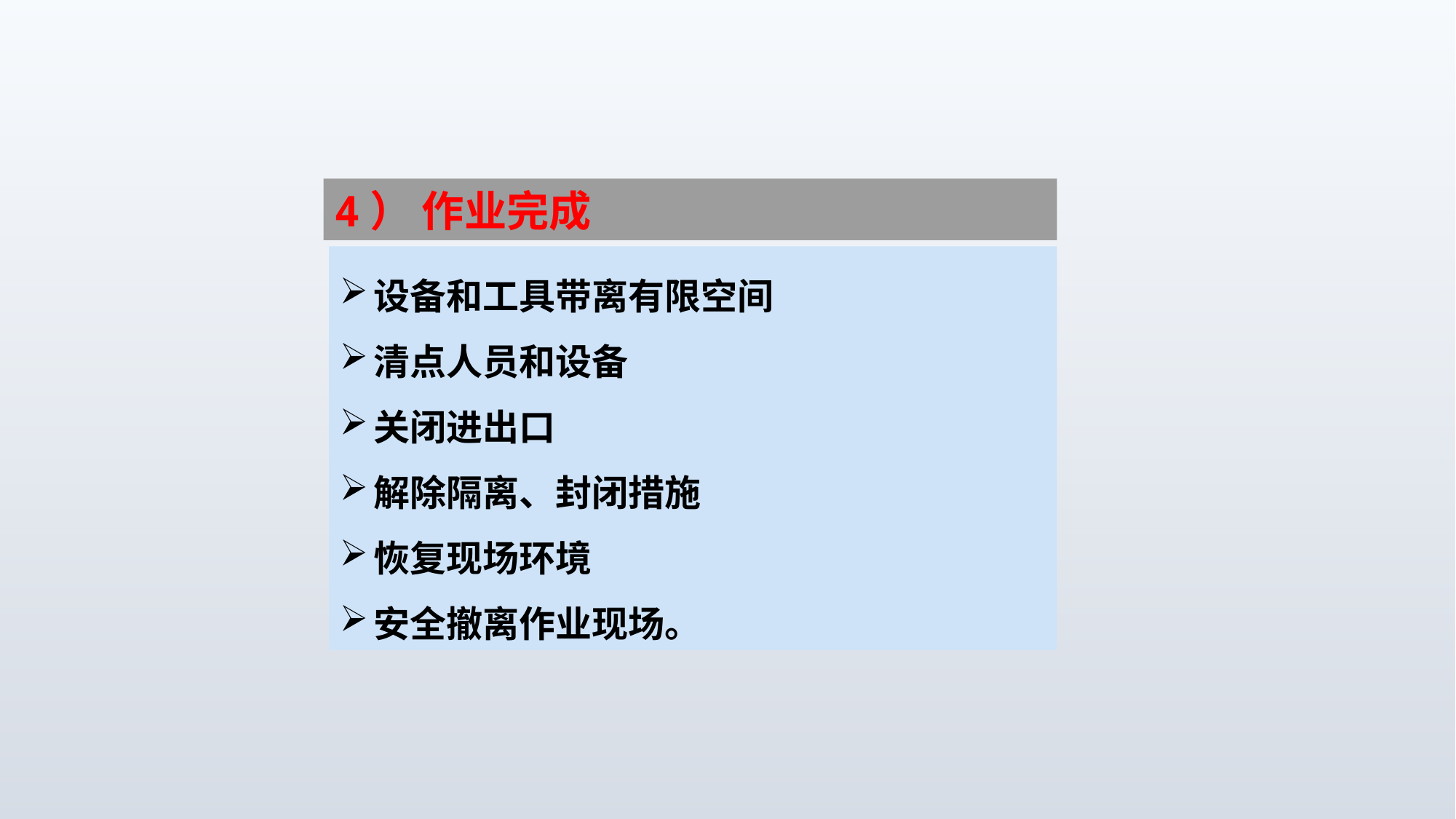

4） 作业完成
设备和工具带离有限空间
清点人员和设备
关闭进出口
解除隔离、封闭措施
恢复现场环境
安全撤离作业现场。